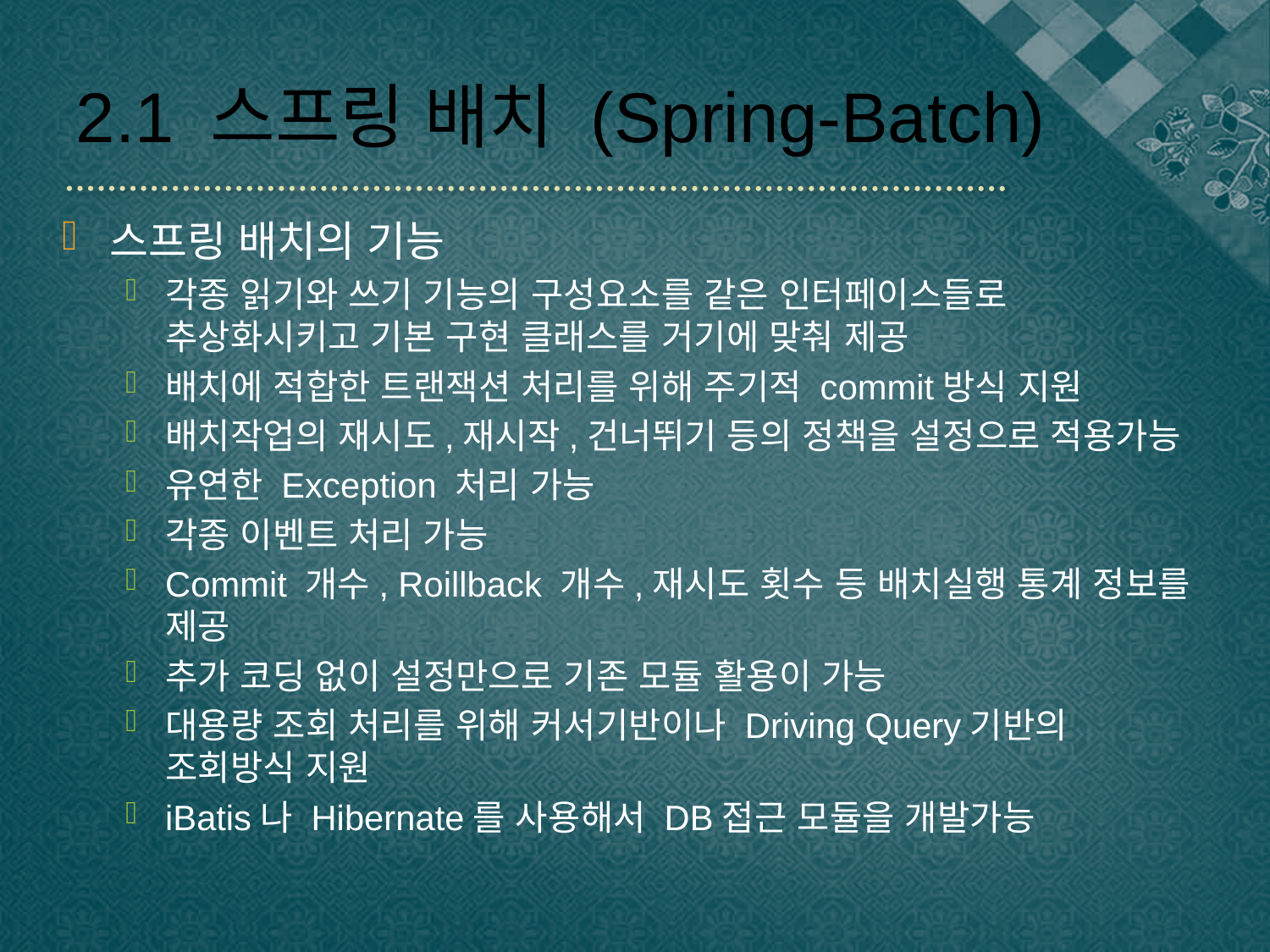

# 2.1 스프링 배치 (Spring-Batch)
스프링 배치의 기능
각종 읽기와 쓰기 기능의 구성요소를 같은 인터페이스들로 추상화시키고 기본 구현 클래스를 거기에 맞춰 제공
배치에 적합한 트랜잭션 처리를 위해 주기적 commit방식 지원
배치작업의 재시도,재시작,건너뛰기 등의 정책을 설정으로 적용가능
유연한 Exception 처리 가능
각종 이벤트 처리 가능
Commit 개수, Roillback 개수,재시도 횟수 등 배치실행 통계 정보를 제공
추가 코딩 없이 설정만으로 기존 모듈 활용이 가능
대용량 조회 처리를 위해 커서기반이나 Driving Query기반의 조회방식 지원
iBatis나 Hibernate를 사용해서 DB접근 모듈을 개발가능